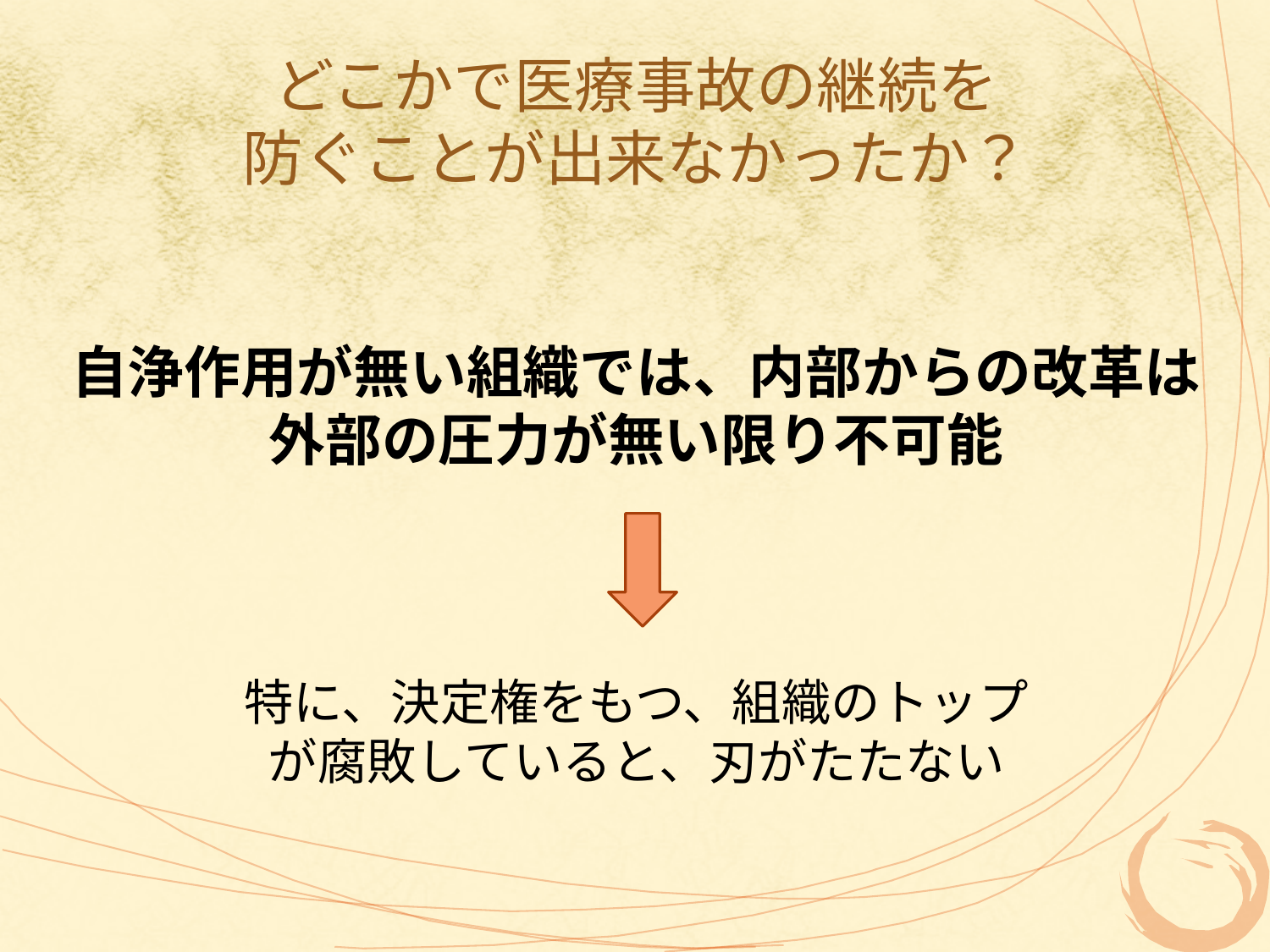

# どこかで医療事故の継続を 防ぐことが出来なかったか？
自浄作用が無い組織では、内部からの改革は
外部の圧力が無い限り不可能

特に、決定権をもつ、組織のトップ
が腐敗していると、刃がたたない